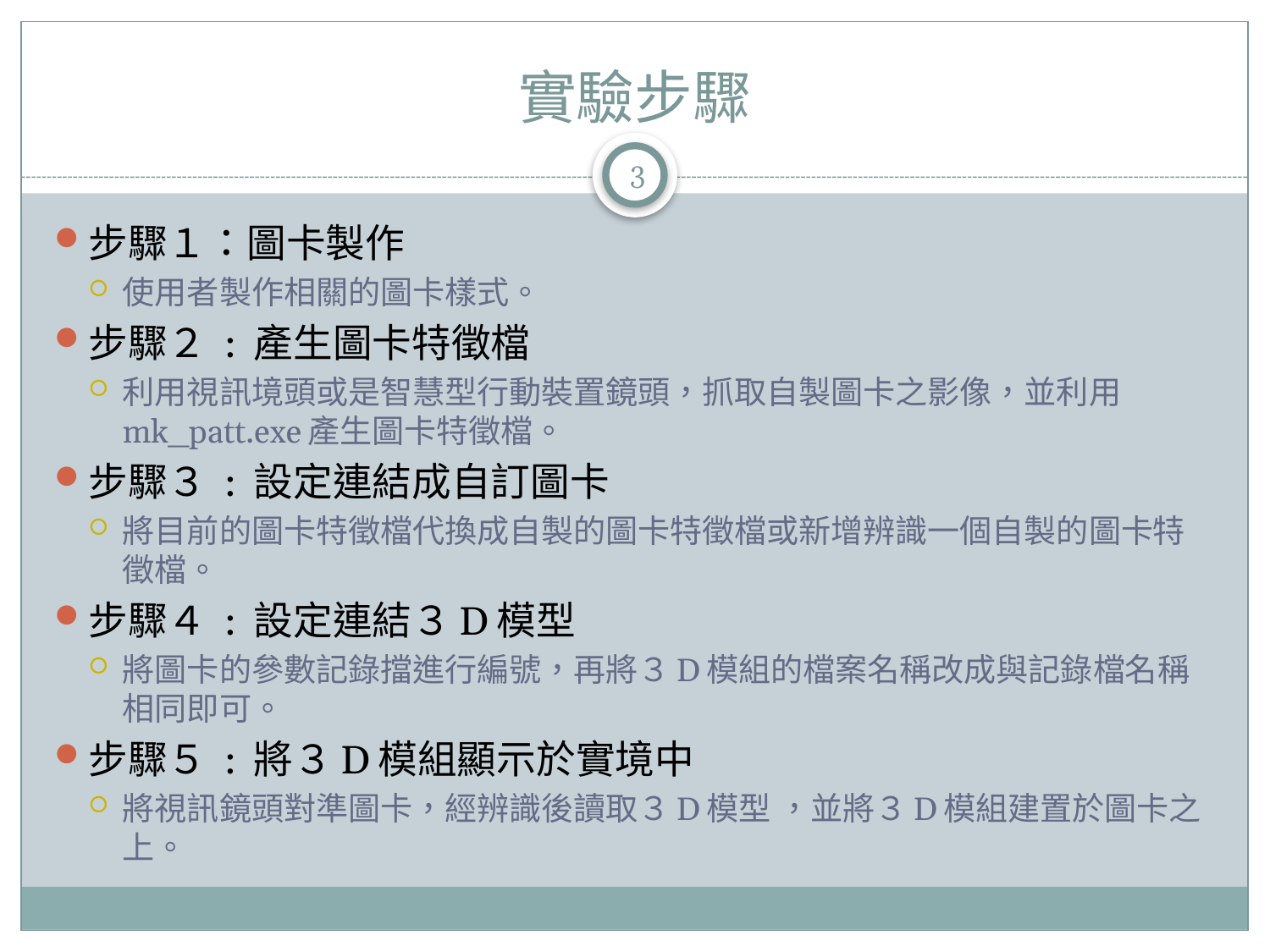

# 實驗步驟
3
步驟１：圖卡製作
使用者製作相關的圖卡樣式。
步驟２ : 產生圖卡特徵檔
利用視訊境頭或是智慧型行動裝置鏡頭，抓取自製圖卡之影像，並利用mk_patt.exe產生圖卡特徵檔。
步驟３ : 設定連結成自訂圖卡
將目前的圖卡特徵檔代換成自製的圖卡特徵檔或新增辨識一個自製的圖卡特徵檔。
步驟４ : 設定連結３D模型
將圖卡的參數記錄擋進行編號，再將３D模組的檔案名稱改成與記錄檔名稱相同即可。
步驟５ : 將３D模組顯示於實境中
將視訊鏡頭對準圖卡，經辨識後讀取３D模型 ，並將３D模組建置於圖卡之上。